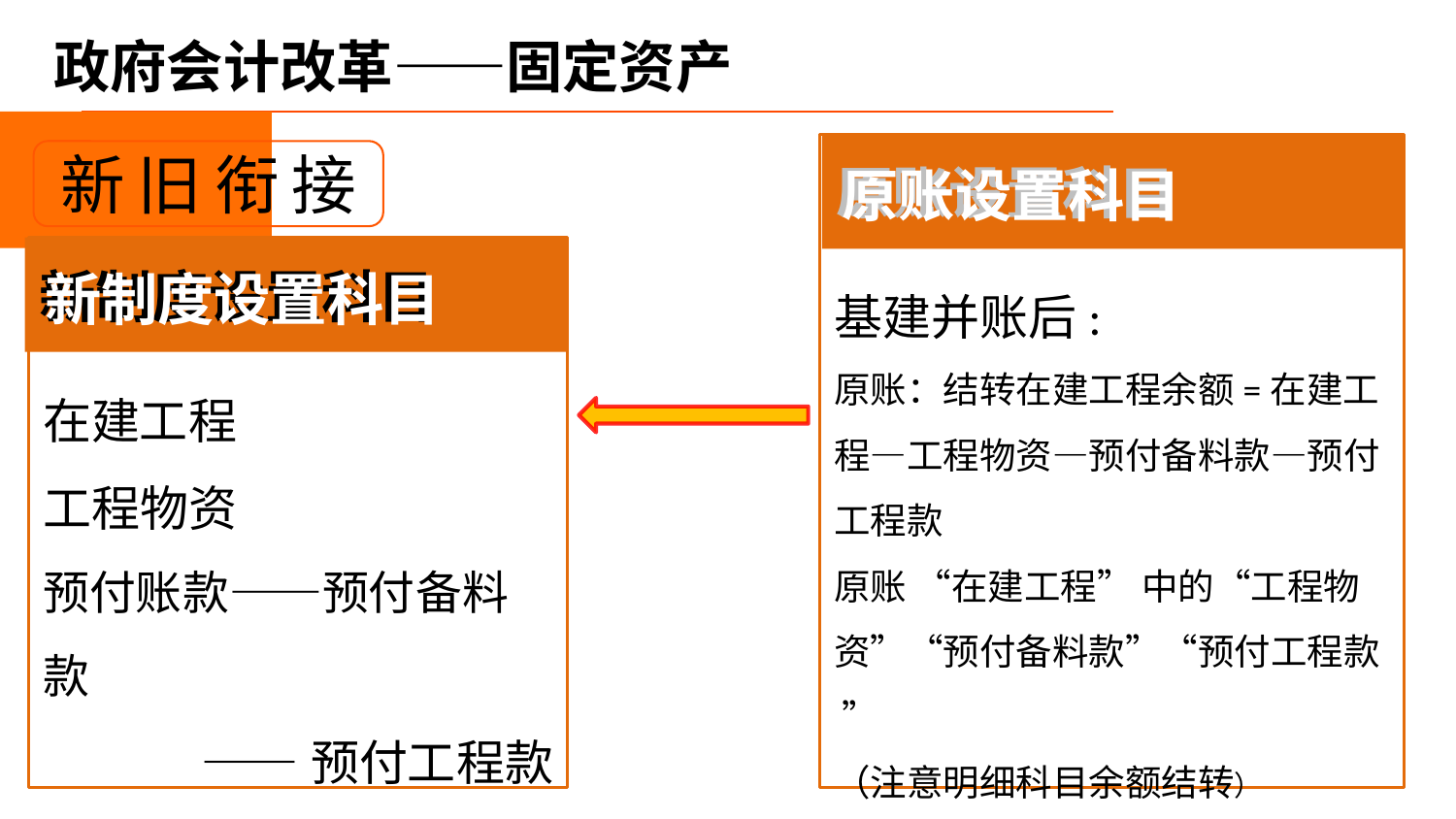

# 政府会计改革——固定资产

基建并账后:
原账：结转在建工程余额=在建工程—工程物资—预付备料款—预付工程款
原账 “在建工程” 中的“工程物资”“预付备料款”“预付工程款 ”
（注意明细科目余额结转）

原账设置科目
原账设置科目
新旧衔接
新制度设置科目

在建工程
工程物资
预付账款——预付备料款
——预付工程款

新制度设置科目